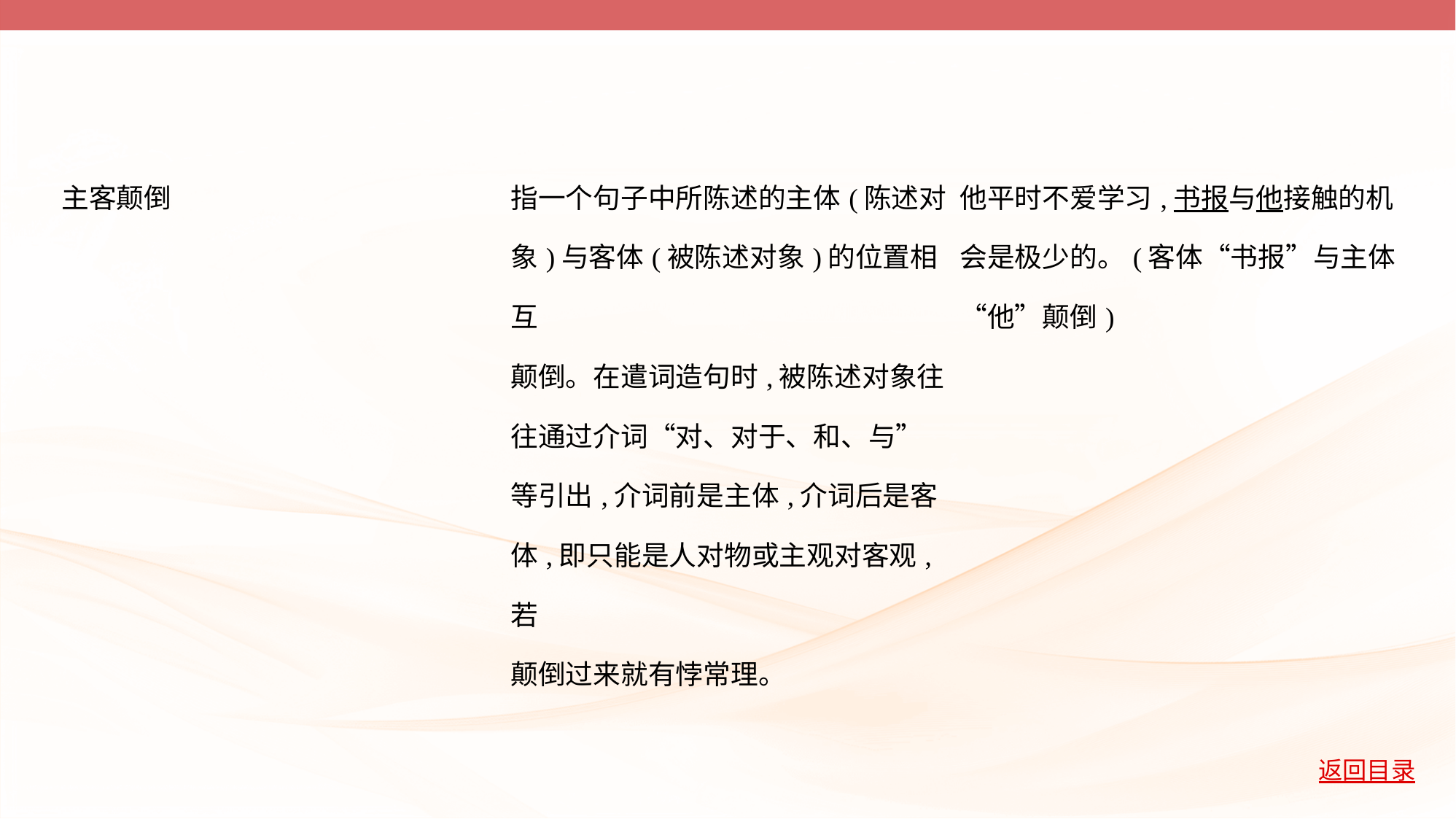

| 主客颠倒 | 指一个句子中所陈述的主体(陈述对 象)与客体(被陈述对象)的位置相互 颠倒。在遣词造句时,被陈述对象往 往通过介词“对、对于、和、与” 等引出,介词前是主体,介词后是客 体,即只能是人对物或主观对客观,若 颠倒过来就有悖常理。 | 他平时不爱学习,书报与他接触的机 会是极少的。(客体“书报”与主体 “他”颠倒) |
| --- | --- | --- |